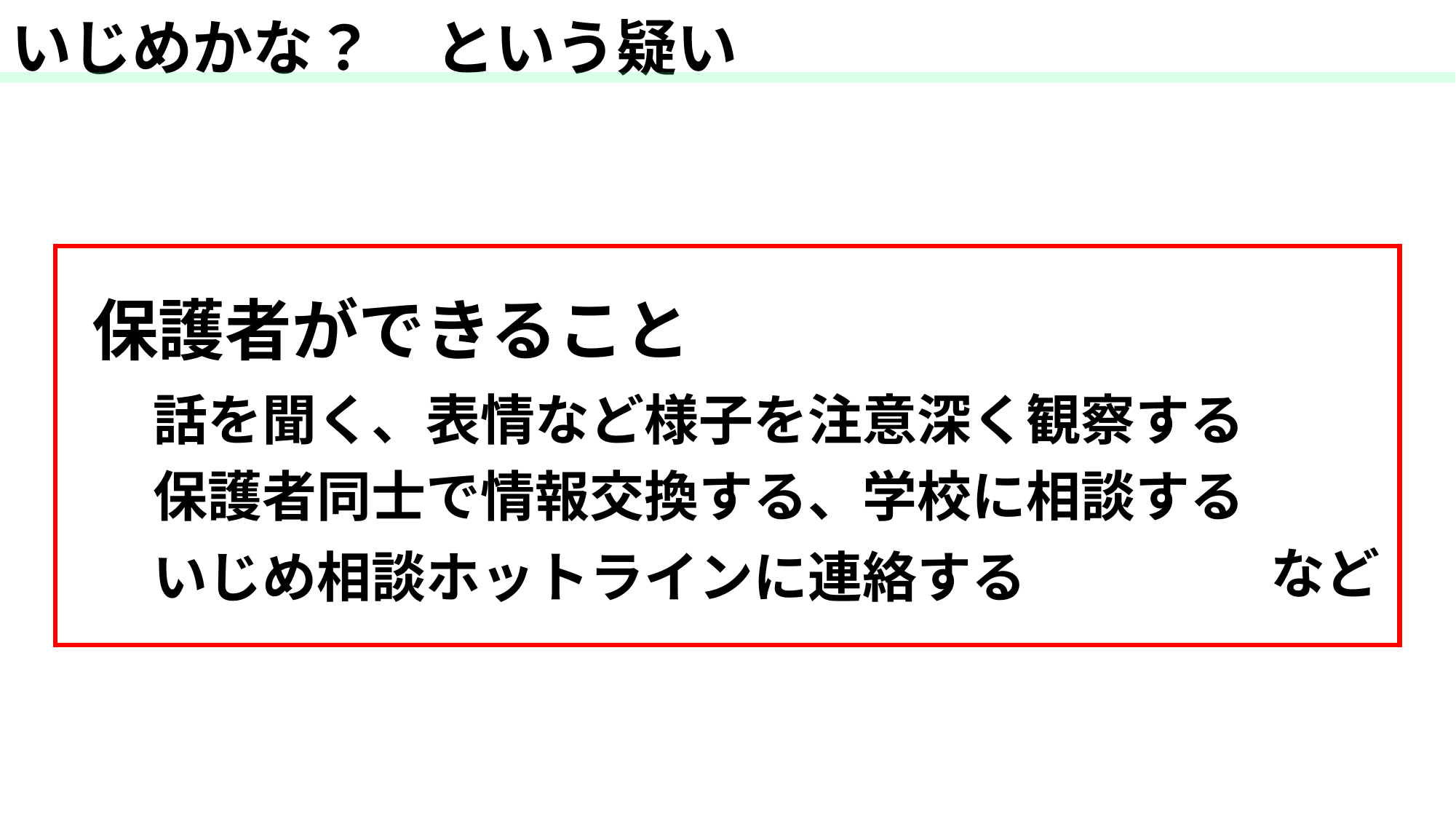

いじめかな？　という疑い

保護者ができること
話を聞く、表情など様子を注意深く観察する
保護者同士で情報交換する、学校に相談する
など
いじめ相談ホットラインに連絡する